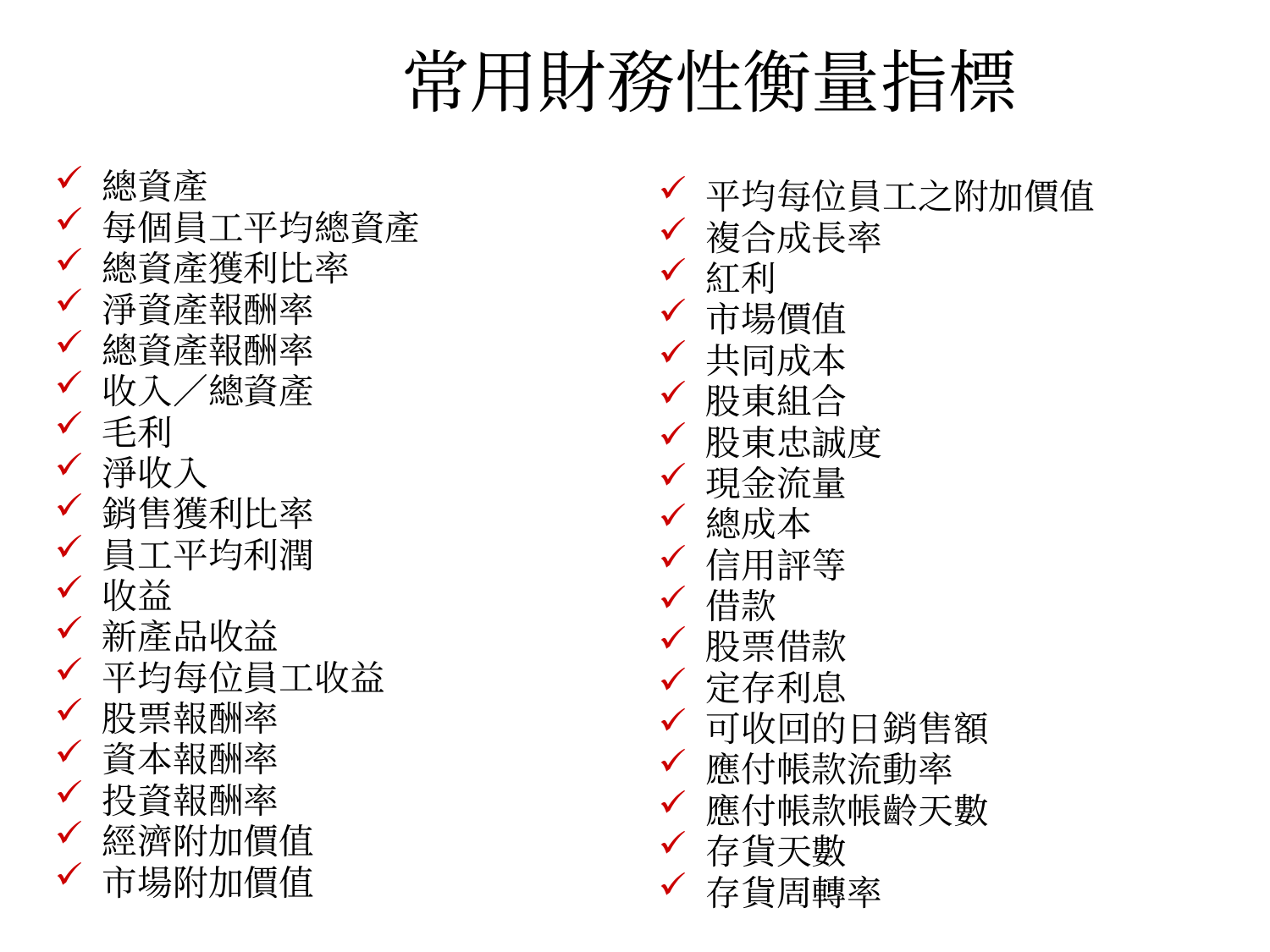

# 常用財務性衡量指標
總資產
每個員工平均總資產
總資產獲利比率
淨資產報酬率
總資產報酬率
收入／總資產
毛利
淨收入
銷售獲利比率
員工平均利潤
收益
新產品收益
平均每位員工收益
股票報酬率
資本報酬率
投資報酬率
經濟附加價值
市場附加價值
平均每位員工之附加價值
複合成長率
紅利
市場價值
共同成本
股東組合
股東忠誠度
現金流量
總成本
信用評等
借款
股票借款
定存利息
可收回的日銷售額
應付帳款流動率
應付帳款帳齡天數
存貨天數
存貨周轉率